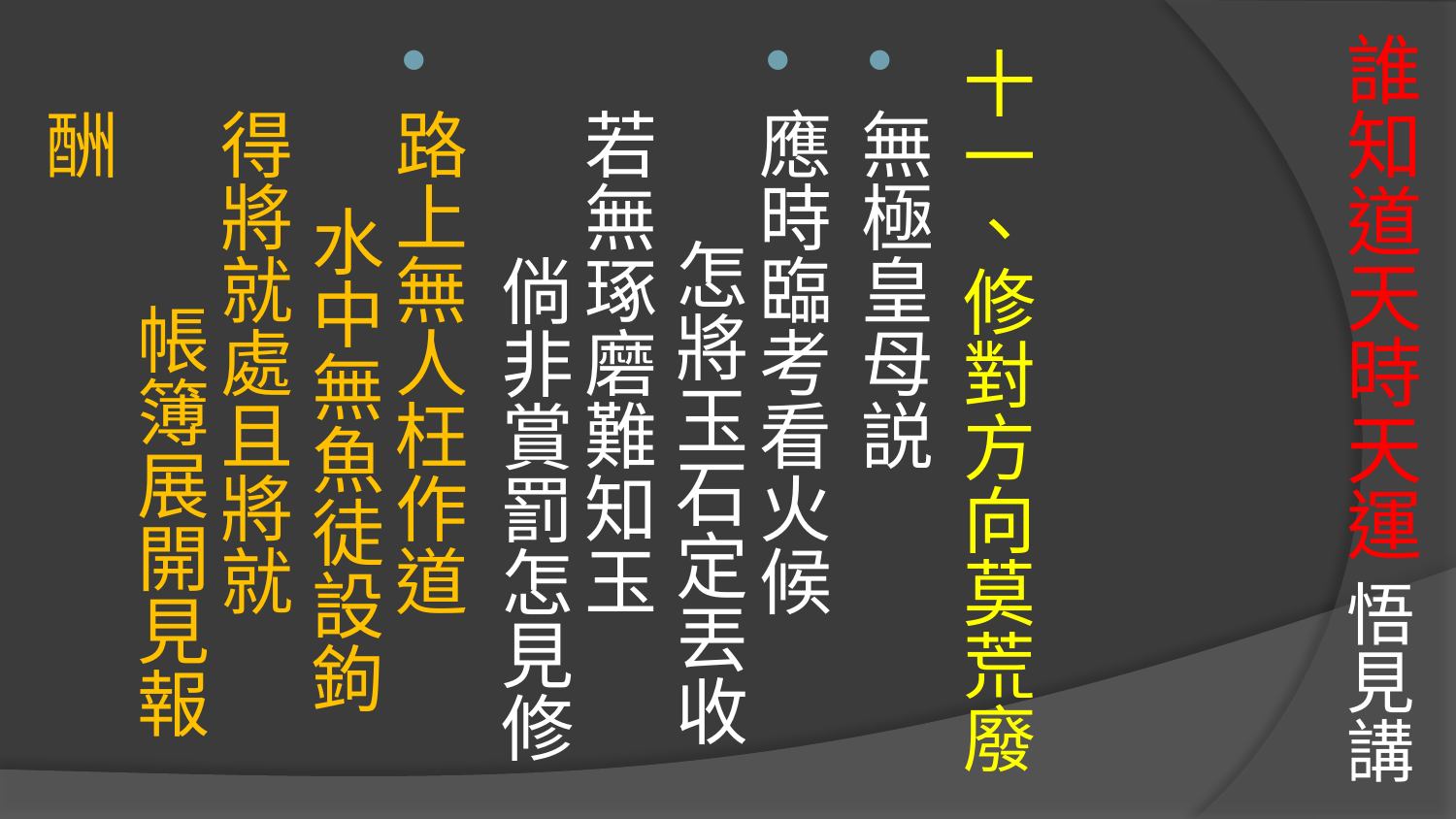

# 誰知道天時天運 悟見講
十一、修對方向莫荒廢
無極皇母説
應時臨考看火候                   怎將玉石定丟收 
若無琢磨難知玉                    倘非賞罰怎見修
路上無人枉作道                 水中無魚徒設鉤
得將就處且將就                       帳簿展開見報酬